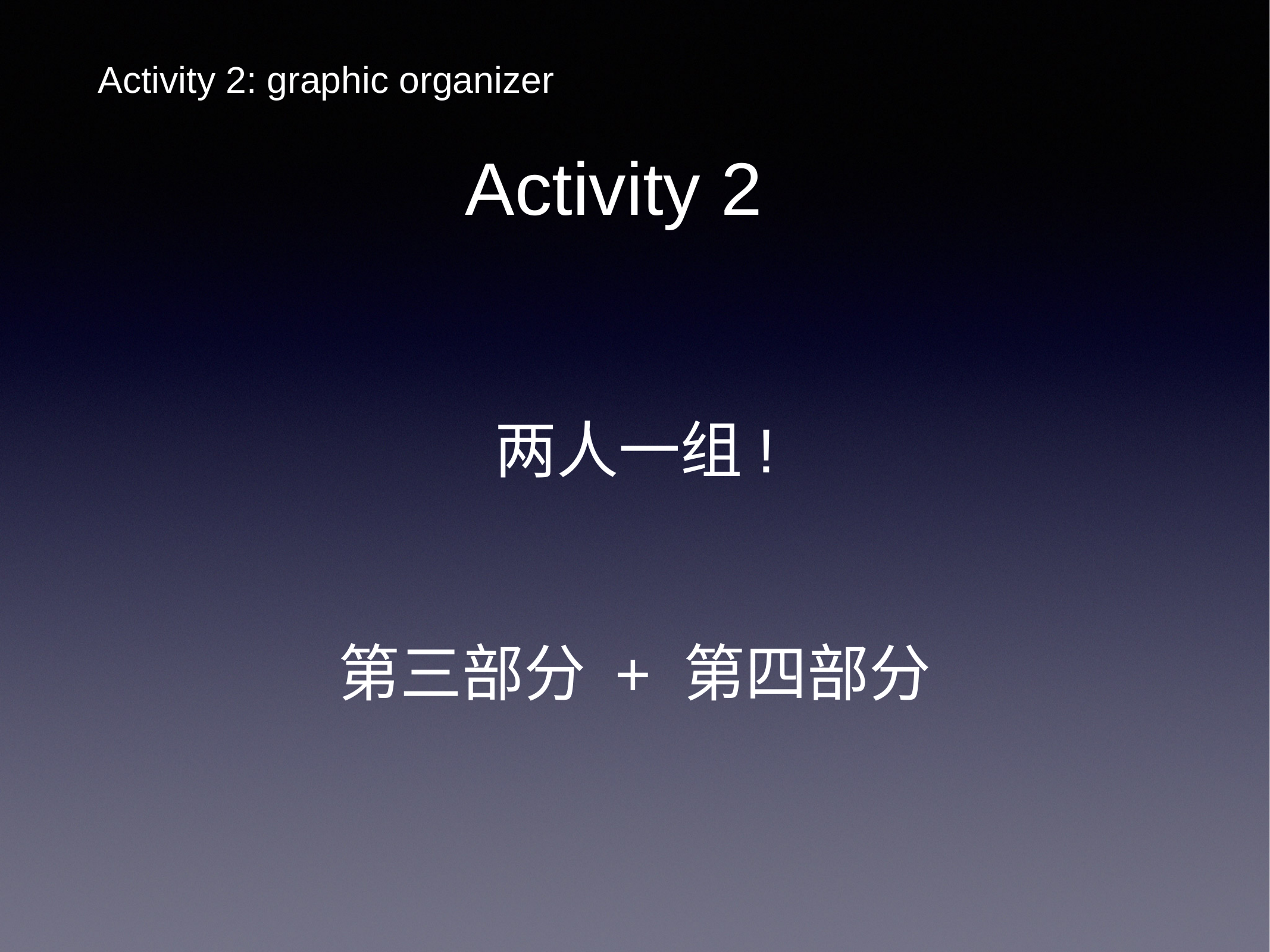

# Activity 2: graphic organizer

Activity 2
两人一组!

第三部分 + 第四部分